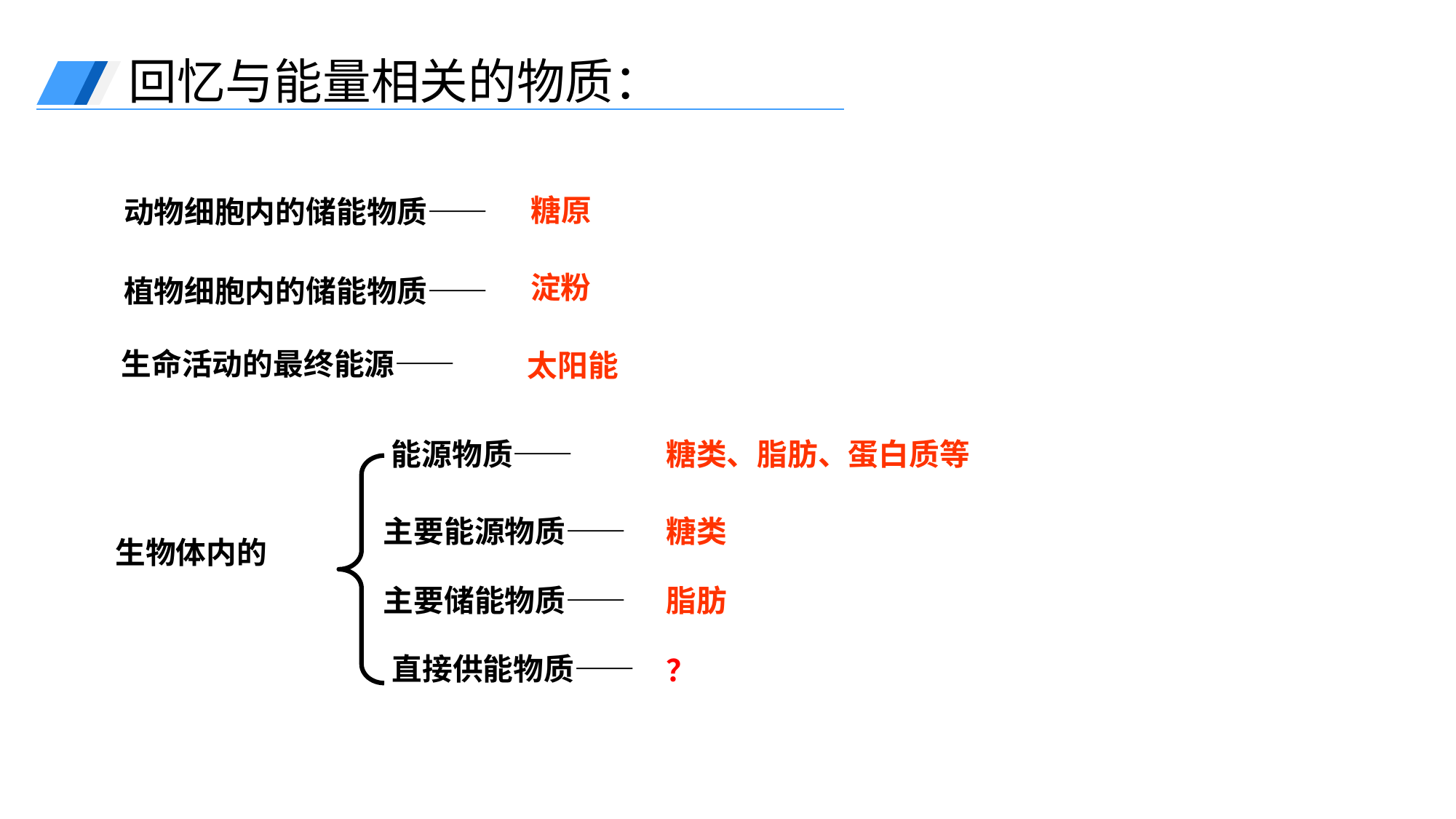

回忆与能量相关的物质：
糖原
动物细胞内的储能物质——
淀粉
植物细胞内的储能物质——
生命活动的最终能源——
太阳能
能源物质——
糖类、脂肪、蛋白质等

生物体内的
主要能源物质——
糖类
主要储能物质——
脂肪
直接供能物质——
？